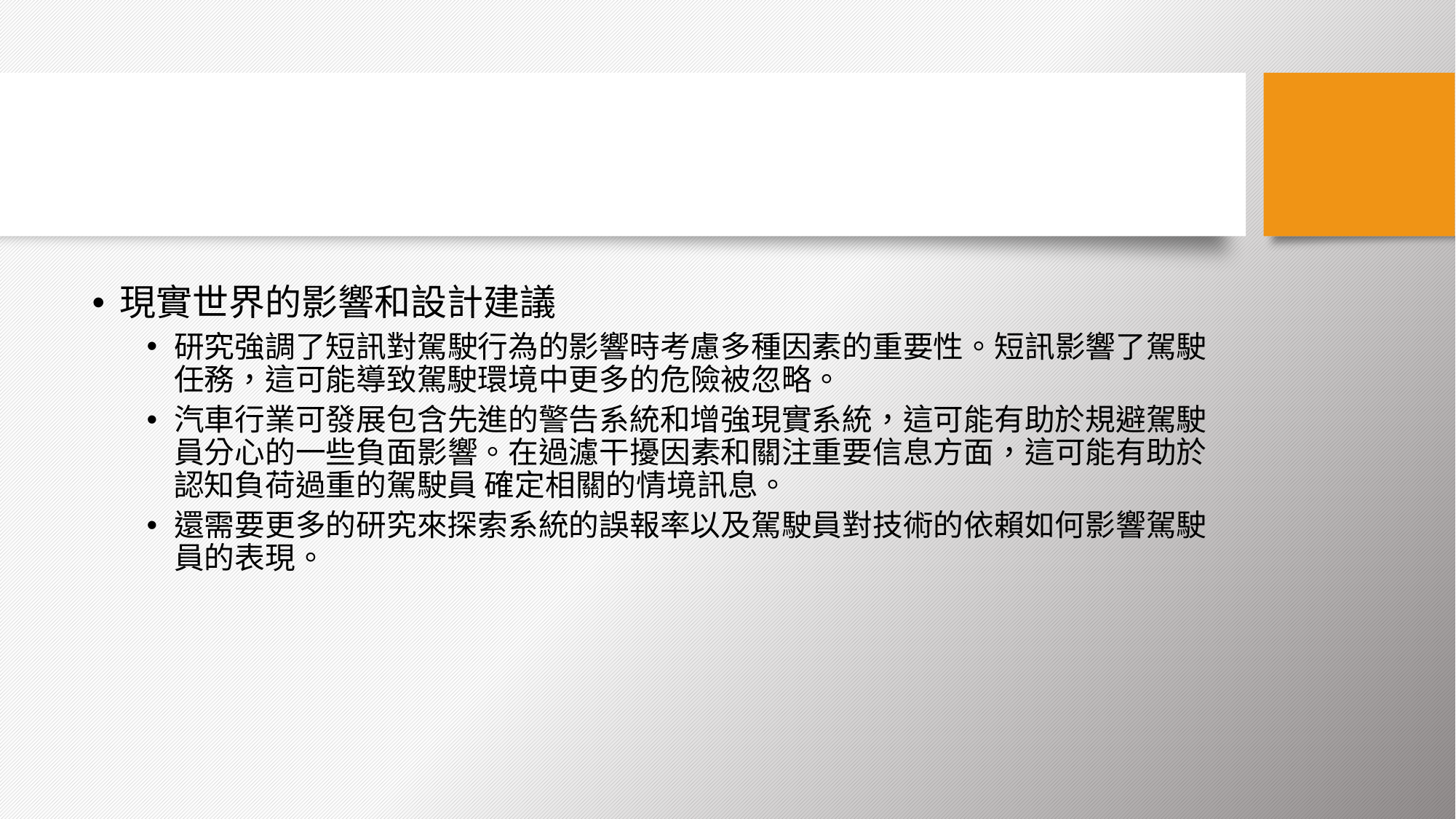

#
現實世界的影響和設計建議
研究強調了短訊對駕駛行為的影響時考慮多種因素的重要性。短訊影響了駕駛任務，這可能導致駕駛環境中更多的危險被忽略。
汽車行業可發展包含先進的警告系統和增強現實系統，這可能有助於規避駕駛員分心的一些負面影響。在過濾干擾因素和關注重要信息方面，這可能有助於認知負荷過重的駕駛員 確定相關的情境訊息。
還需要更多的研究來探索系統的誤報率以及駕駛員對技術的依賴如何影響駕駛員的表現。